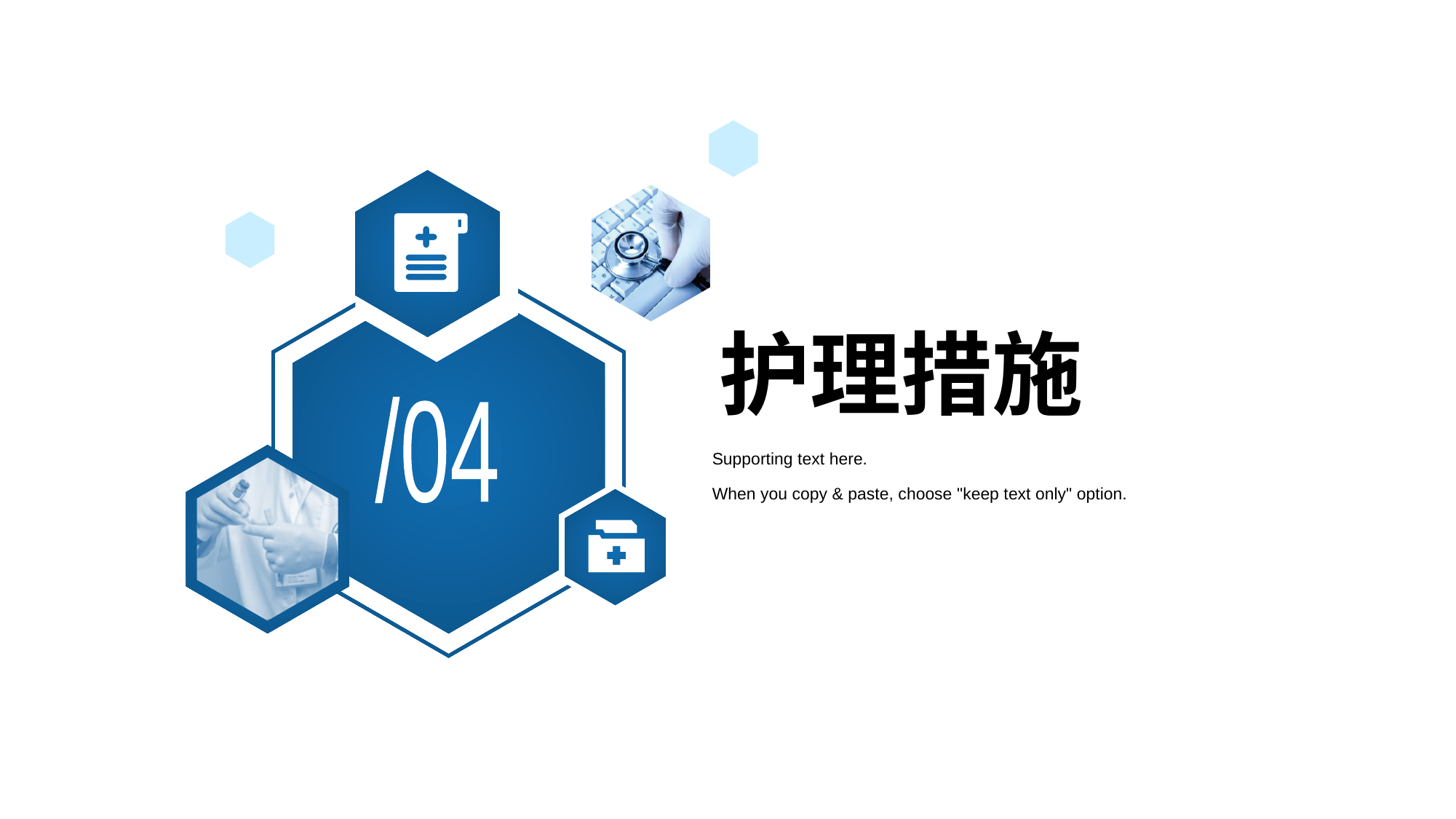

# 护理措施
/04
Supporting text here.
When you copy & paste, choose "keep text only" option.